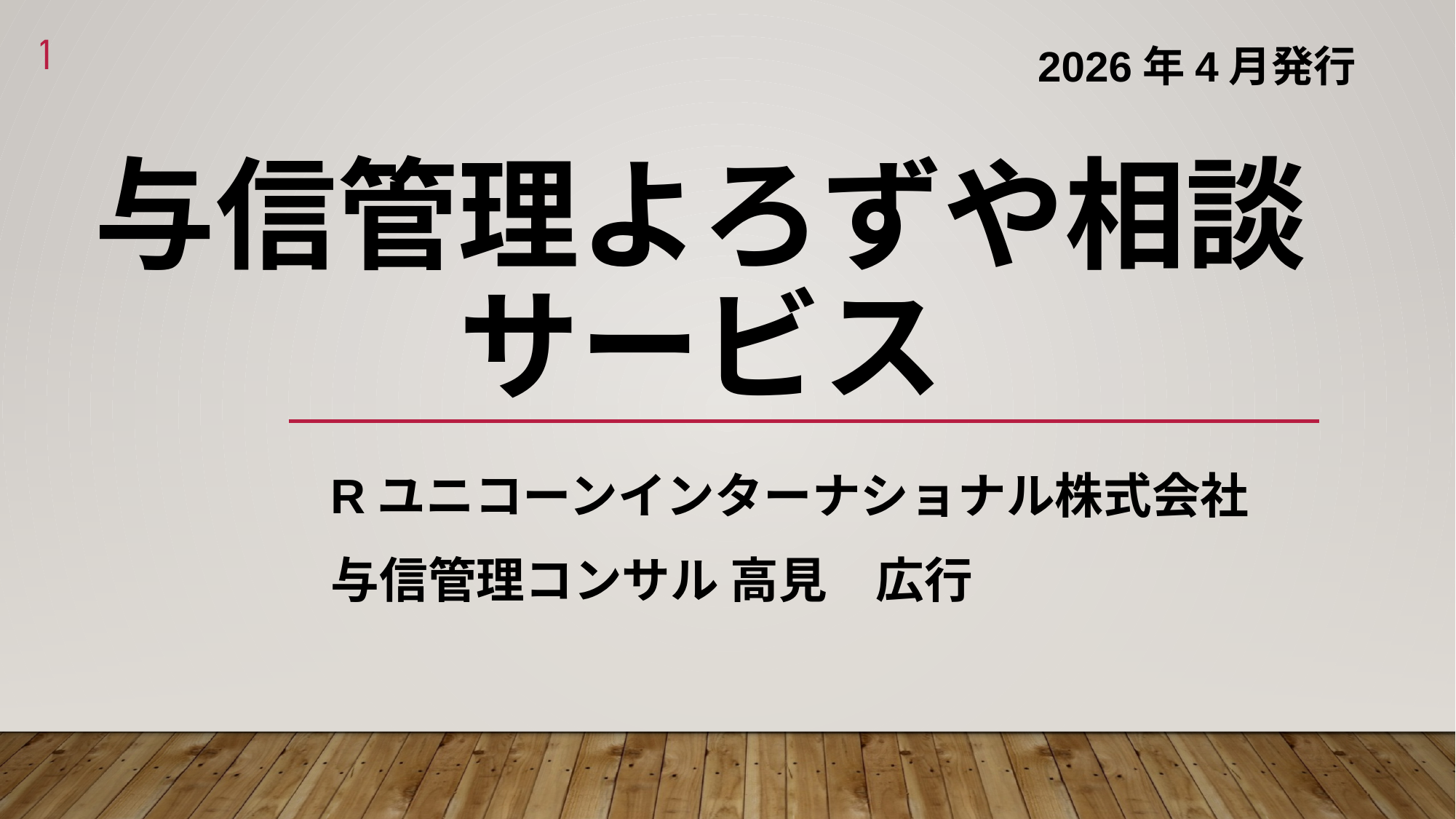

1
2026年4月発行
# 与信管理よろずや相談サービス
Rユニコーンインターナショナル株式会社
与信管理コンサル 高見　広行